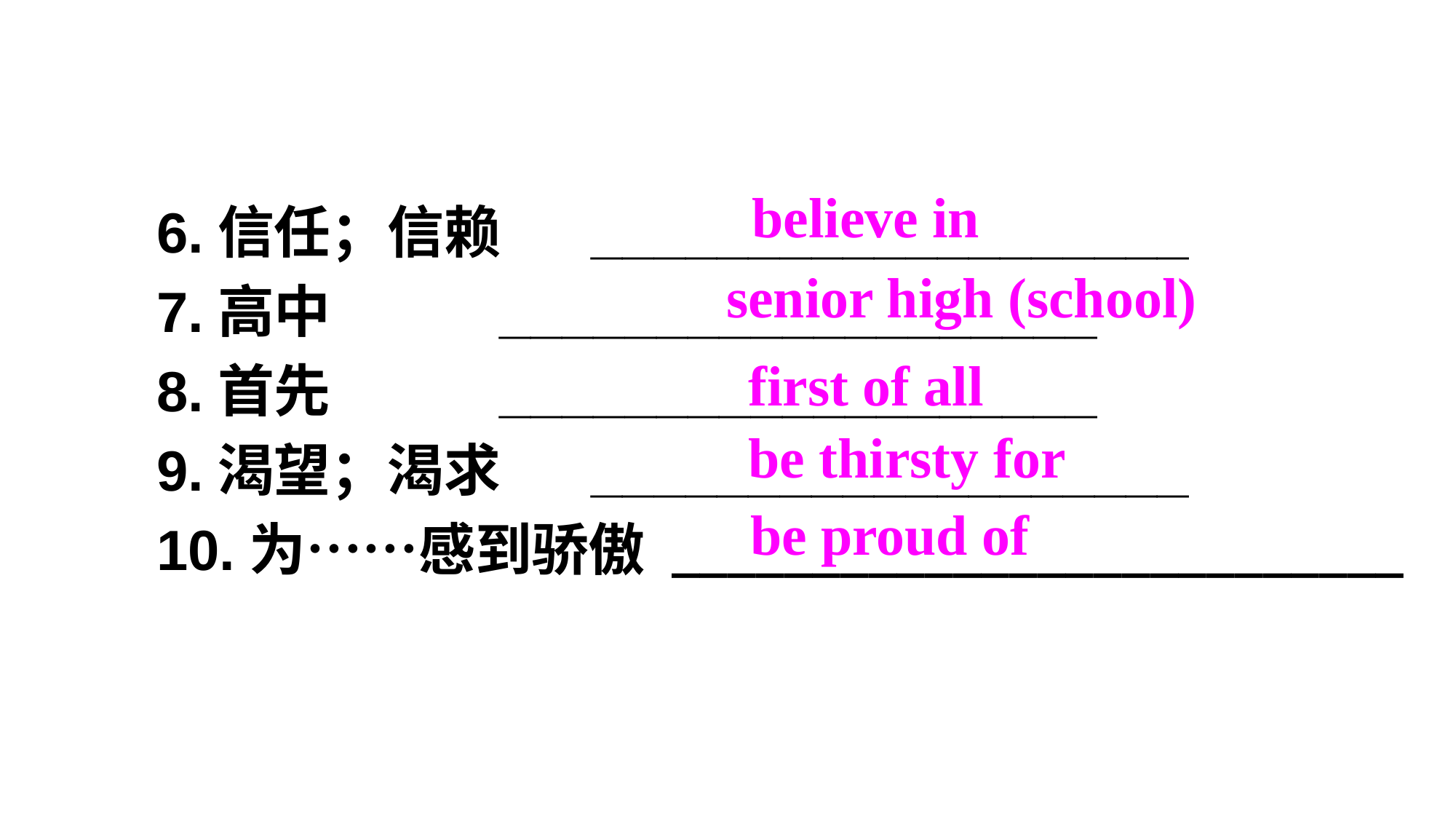

believe in
6.信任；信赖      ___________________
7.高中            ___________________
8.首先            ___________________
9.渴望；渴求      ___________________
10.为……感到骄傲 __________________________
senior high (school)
first of all
be thirsty for
be proud of